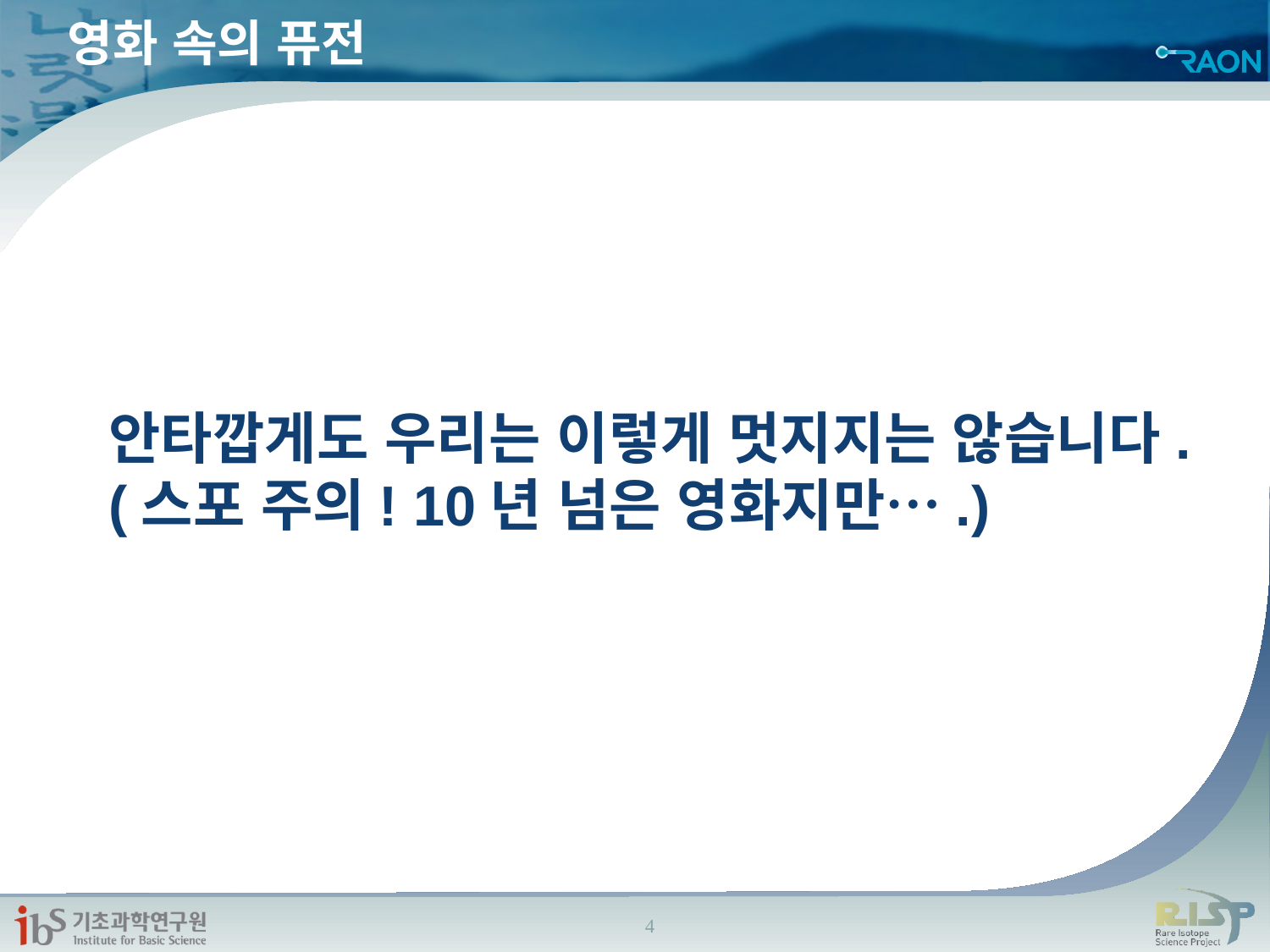

# 영화 속의 퓨전
안타깝게도 우리는 이렇게 멋지지는 않습니다.
(스포 주의! 10년 넘은 영화지만….)
4